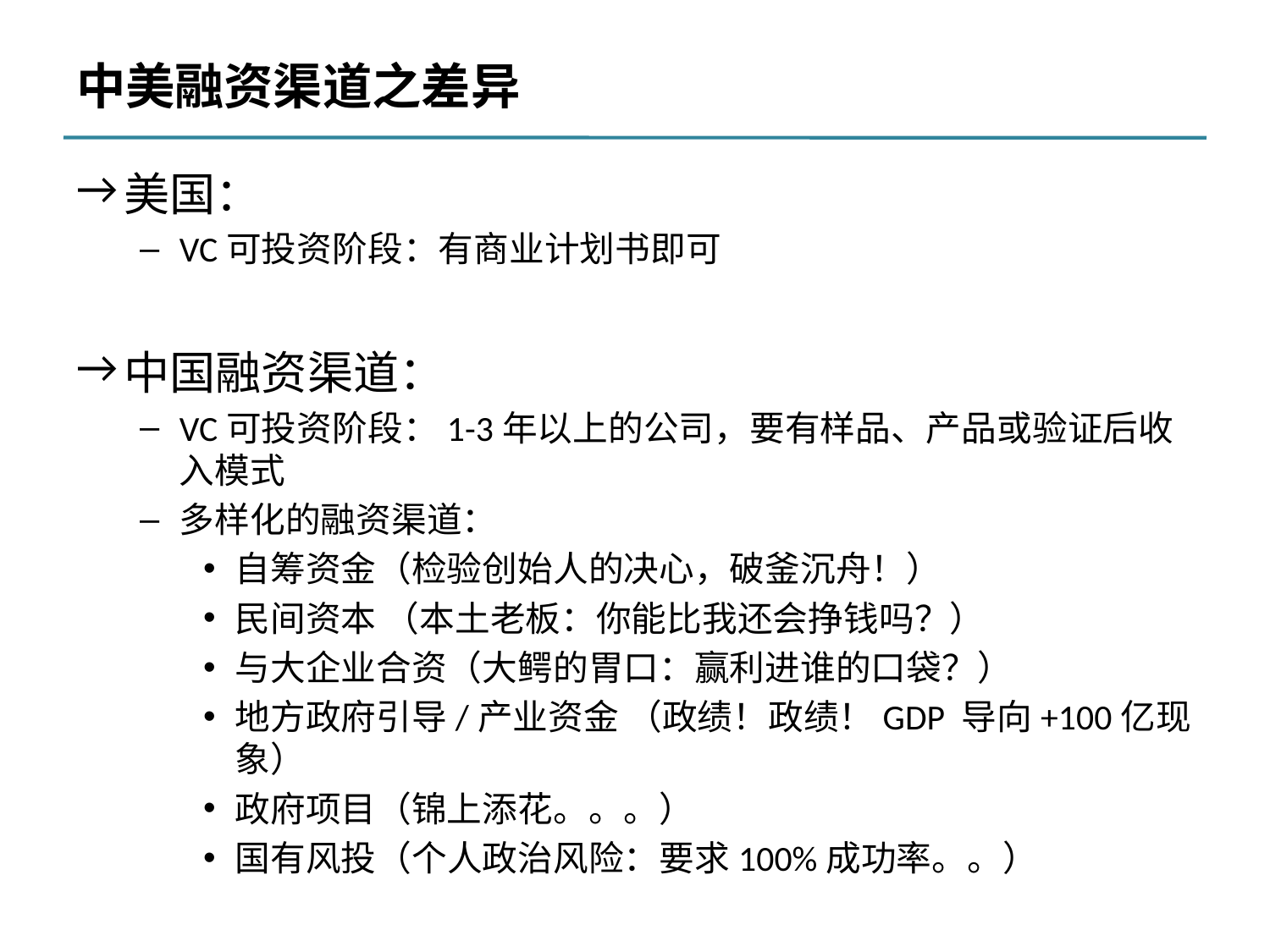

# 中美融资渠道之差异
美国：
VC可投资阶段：有商业计划书即可

中国融资渠道：
VC可投资阶段：1-3年以上的公司，要有样品、产品或验证后收入模式
多样化的融资渠道：
自筹资金（检验创始人的决心，破釜沉舟！）
民间资本 （本土老板：你能比我还会挣钱吗？）
与大企业合资（大鳄的胃口：赢利进谁的口袋？）
地方政府引导/产业资金 （政绩！政绩！GDP 导向+100亿现象）
政府项目（锦上添花。。。）
国有风投（个人政治风险：要求100%成功率。。）